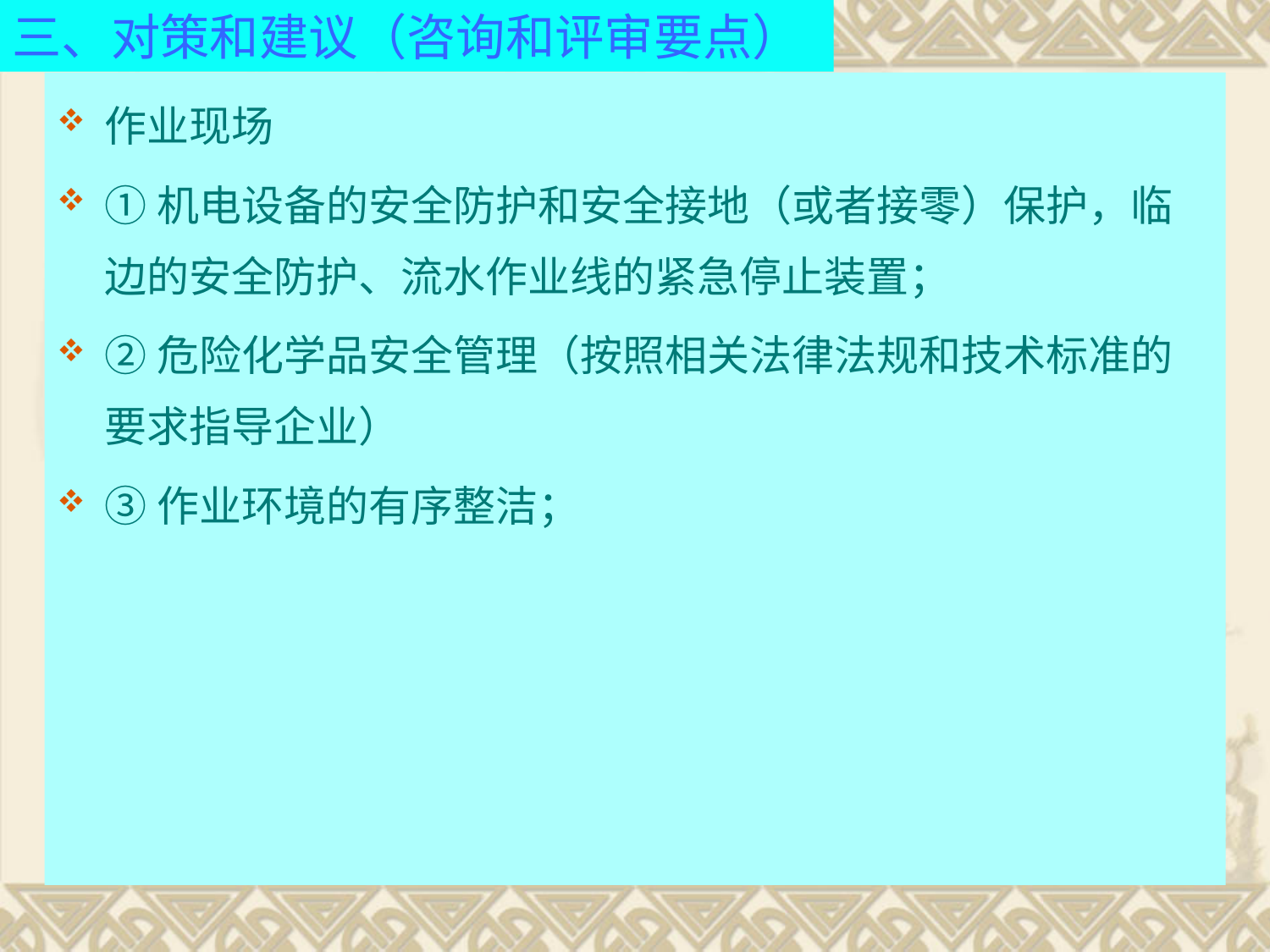

三、对策和建议（咨询和评审要点）
作业现场
①机电设备的安全防护和安全接地（或者接零）保护，临边的安全防护、流水作业线的紧急停止装置；
②危险化学品安全管理（按照相关法律法规和技术标准的要求指导企业）
③作业环境的有序整洁；